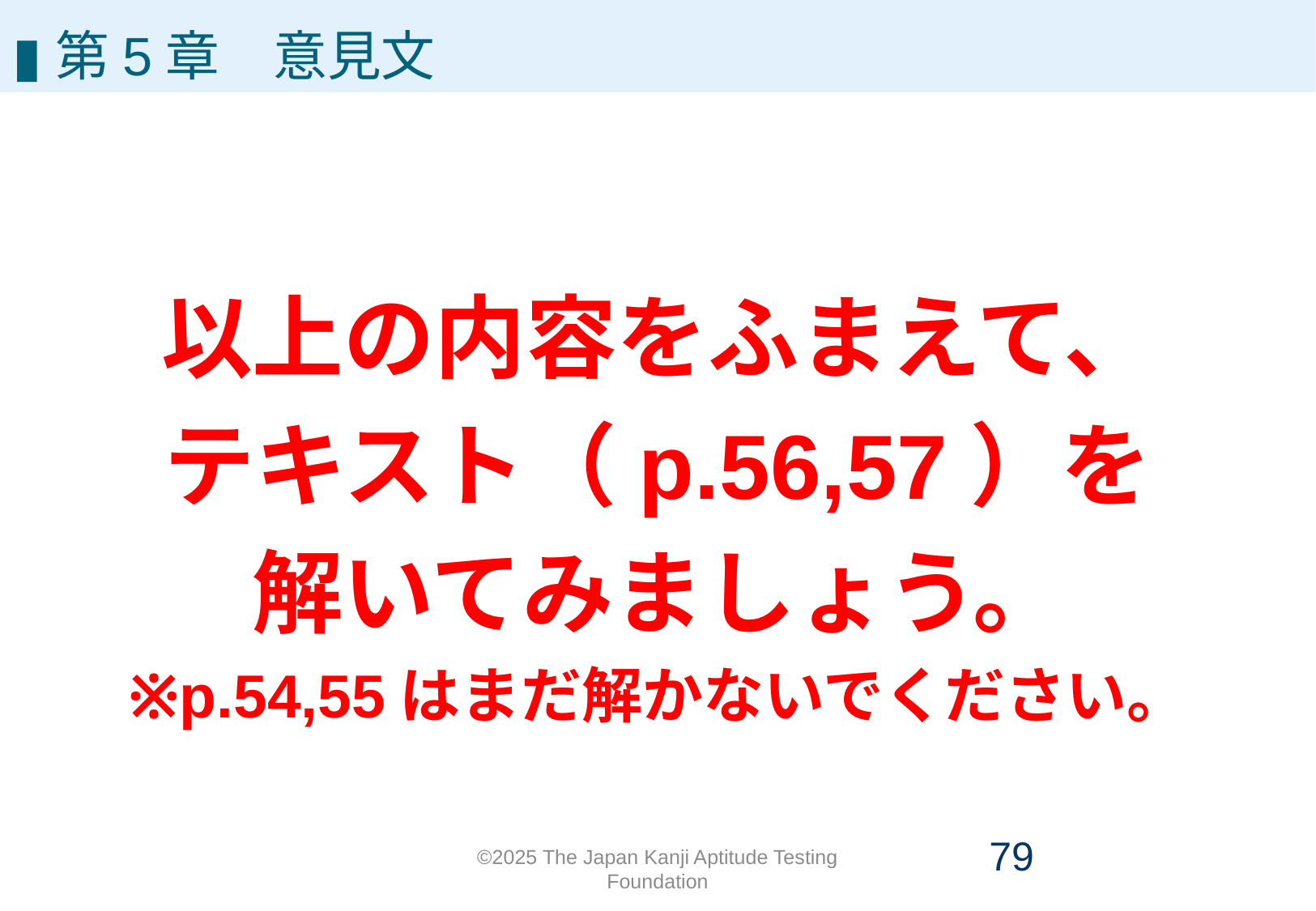

▮第5章　意見文

以上の内容をふまえて、
テキスト（p.56,57）を
解いてみましょう。
※p.54,55はまだ解かないでください。

©2025 The Japan Kanji Aptitude Testing Foundation
79